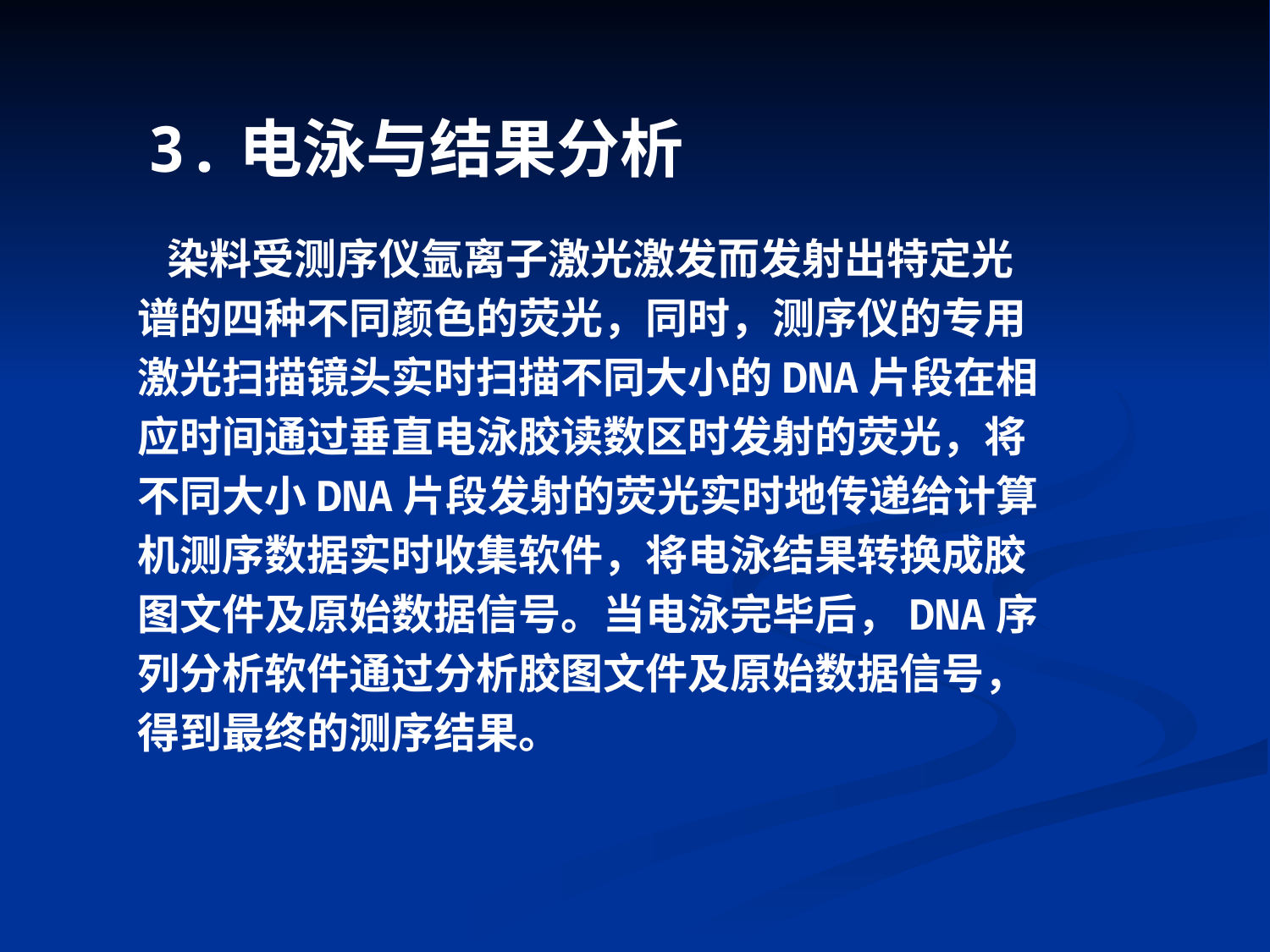

# 3.电泳与结果分析
  染料受测序仪氩离子激光激发而发射出特定光
谱的四种不同颜色的荧光，同时，测序仪的专用
激光扫描镜头实时扫描不同大小的DNA片段在相
应时间通过垂直电泳胶读数区时发射的荧光，将
不同大小DNA片段发射的荧光实时地传递给计算
机测序数据实时收集软件，将电泳结果转换成胶
图文件及原始数据信号。当电泳完毕后，DNA序
列分析软件通过分析胶图文件及原始数据信号，
得到最终的测序结果。